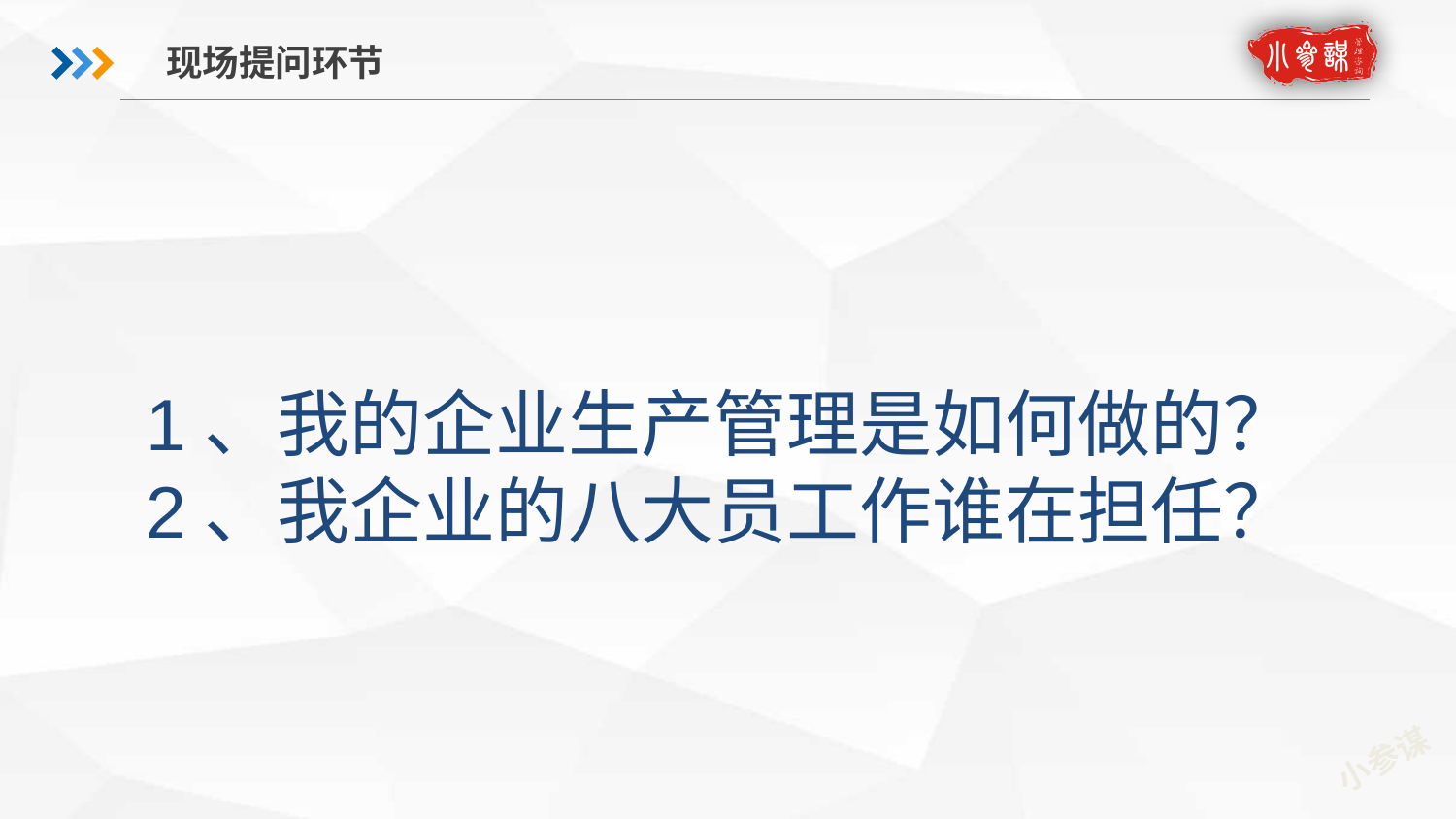

现场提问环节

1、我的企业生产管理是如何做的？
2、我企业的八大员工作谁在担任？